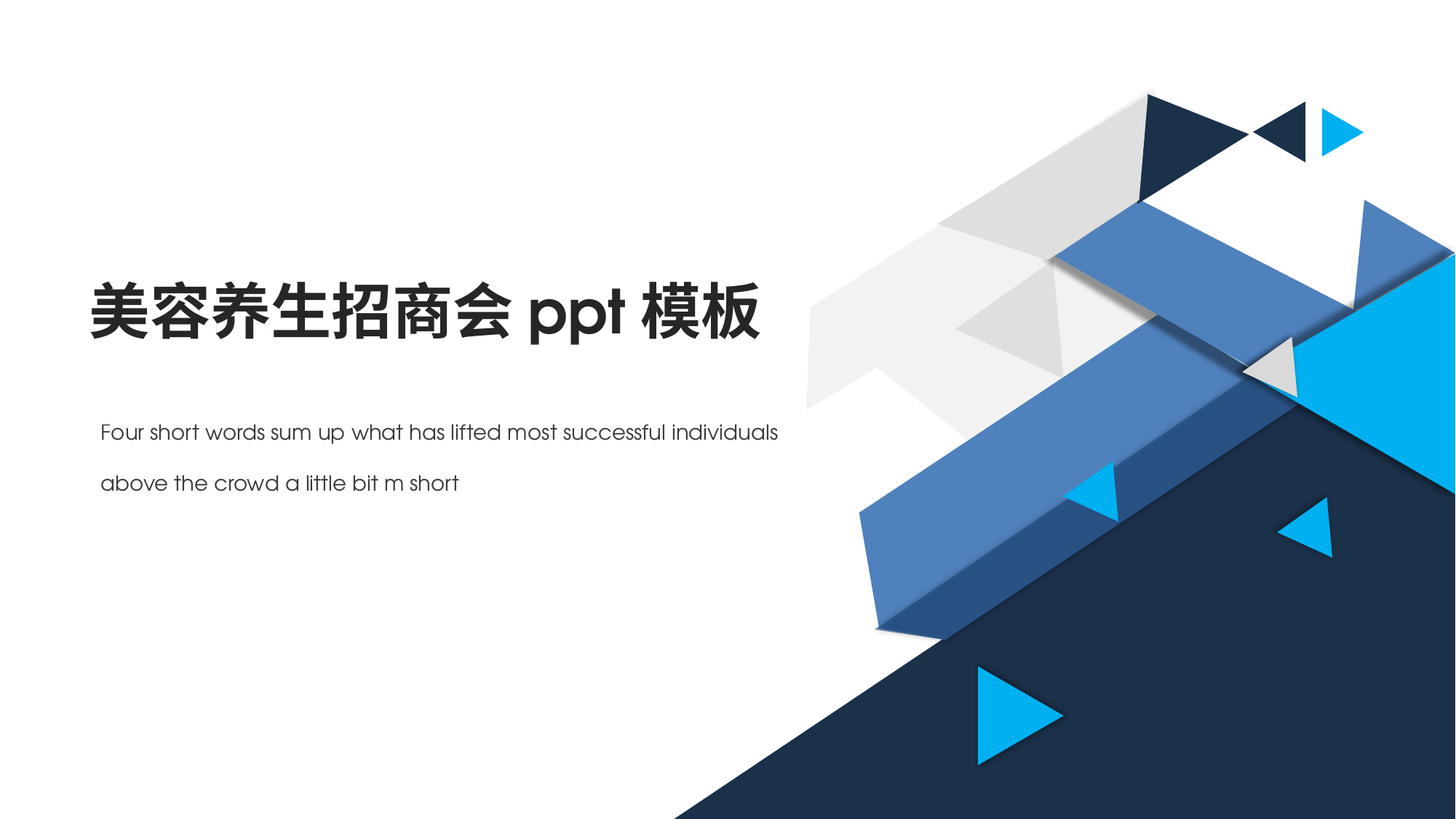

美容养生招商会ppt模板

Four short words sum up what has lifted most successful individuals above the crowd a little bit m short